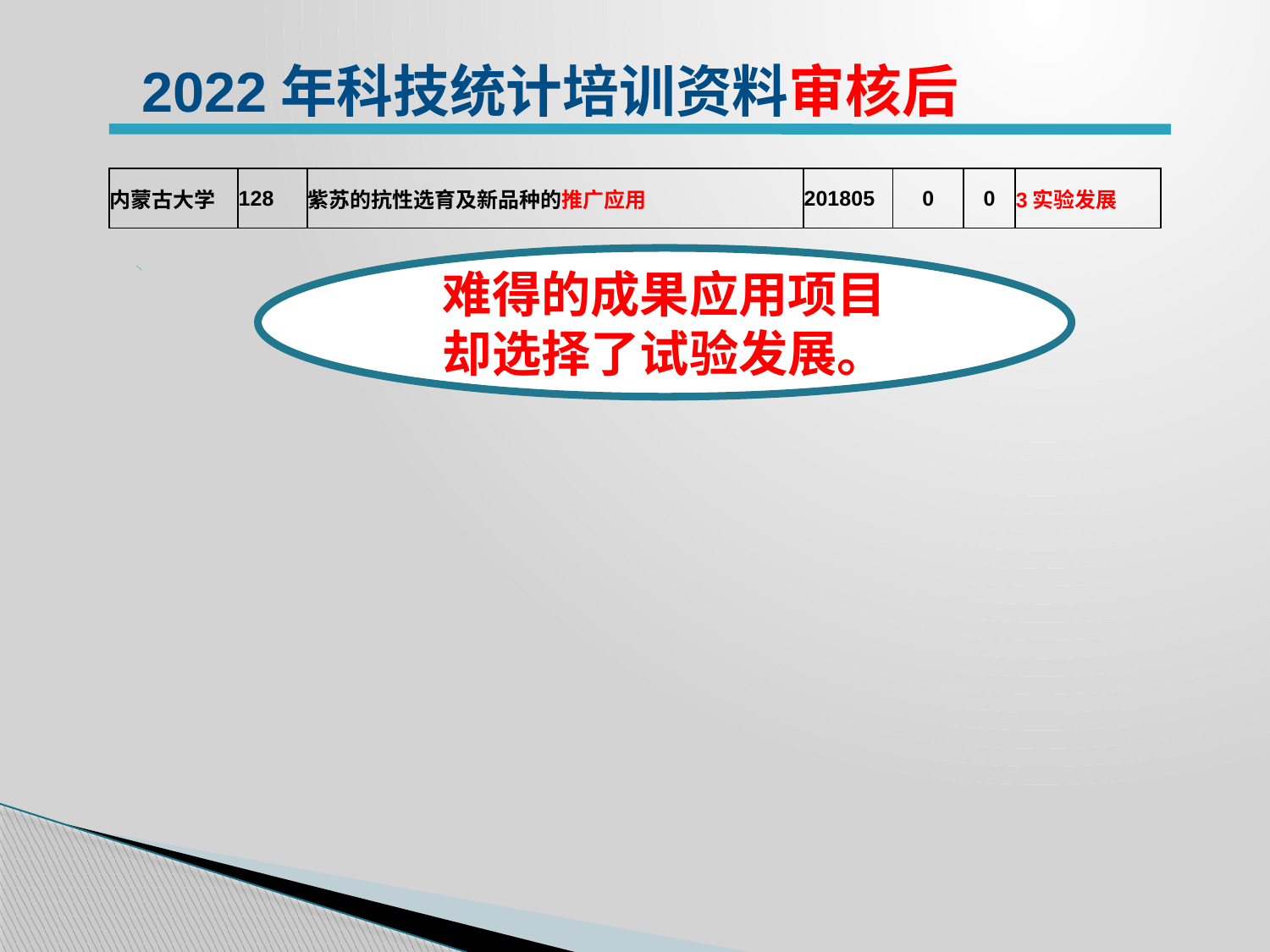

2022年科技统计培训资料审核后
| 内蒙古大学 | 128 | 紫苏的抗性选育及新品种的推广应用 | 201805 | 0 | 0 | 3实验发展 |
| --- | --- | --- | --- | --- | --- | --- |
难得的成果应用项目
却选择了试验发展。